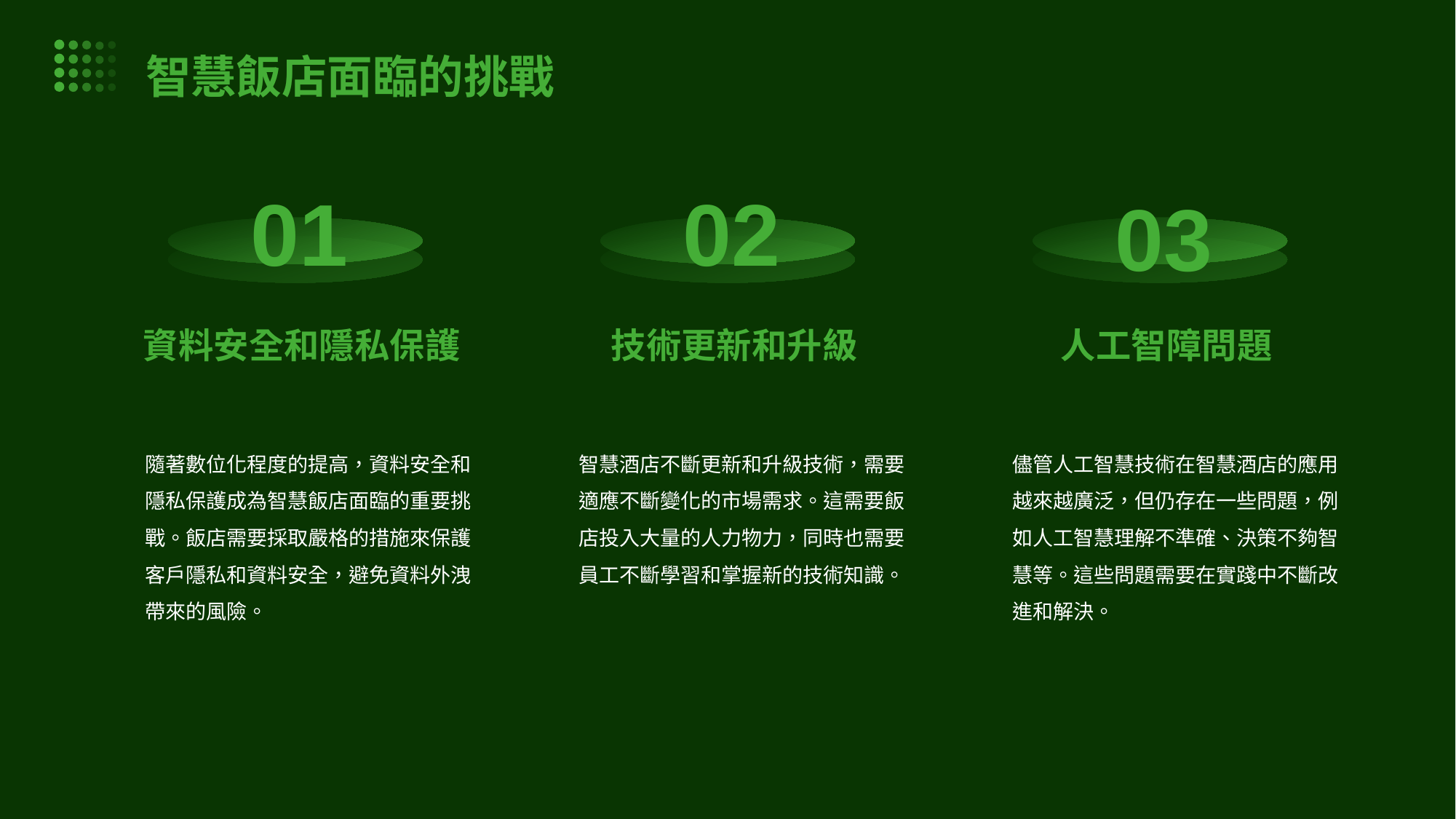

智慧飯店面臨的挑戰

01
02
03

資料安全和隱私保護
技術更新和升級
人工智障問題
隨著數位化程度的提高，資料安全和隱私保護成為智慧飯店面臨的重要挑戰。飯店需要採取嚴格的措施來保護客戶隱私和資料安全，避免資料外洩帶來的風險。
智慧酒店不斷更新和升級技術，需要適應不斷變化的市場需求。這需要飯店投入大量的人力物力，同時也需要員工不斷學習和掌握新的技術知識。
儘管人工智慧技術在智慧酒店的應用越來越廣泛，但仍存在一些問題，例如人工智慧理解不準確、決策不夠智慧等。這些問題需要在實踐中不斷改進和解決。